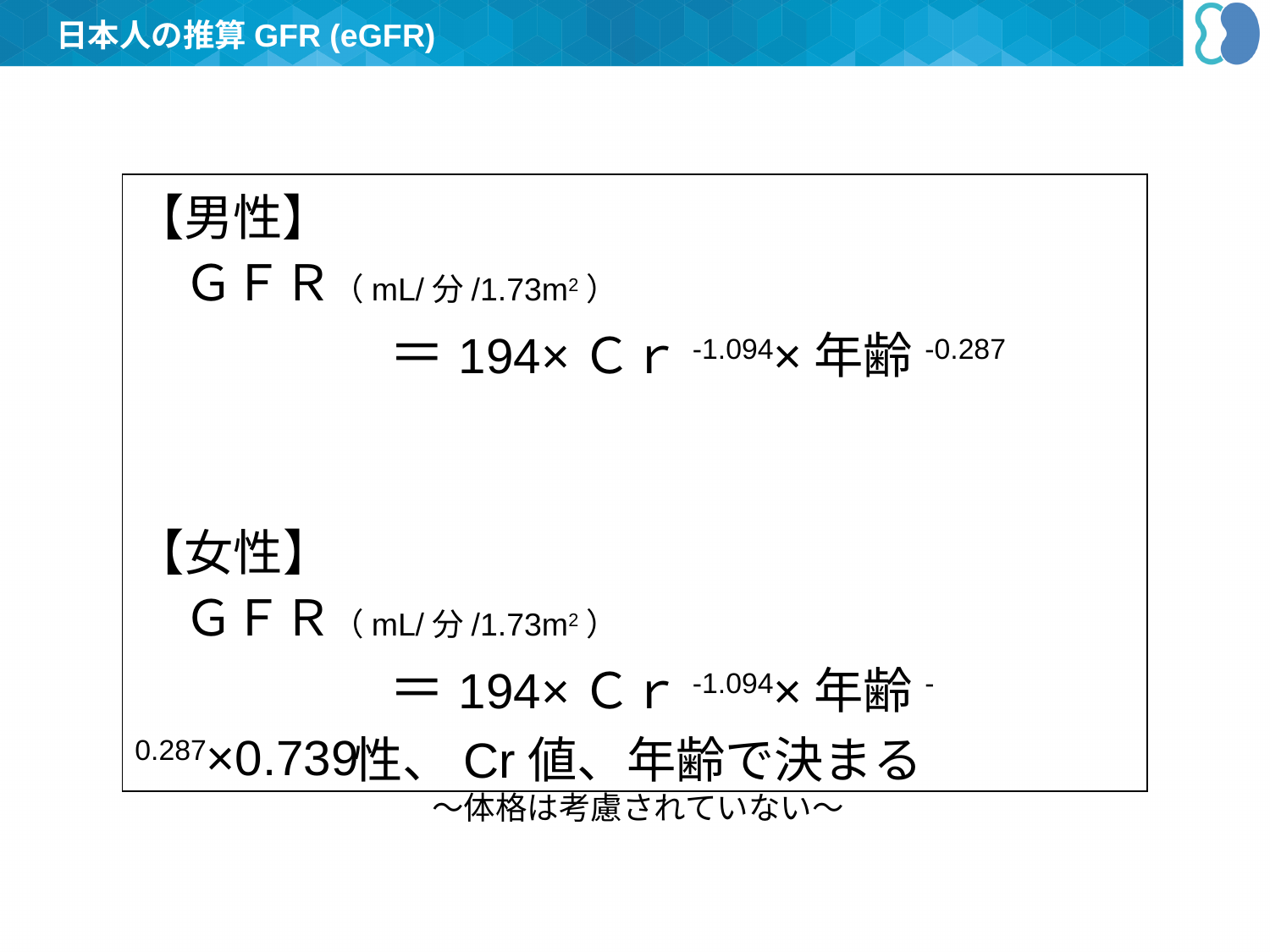

日本人の推算GFR (eGFR)
【男性】
　ＧＦＲ（mL/分/1.73m2）
　　　　　　＝194×Ｃｒ-1.094×年齢-0.287

【女性】
　ＧＦＲ（mL/分/1.73m2）
　　　　　　＝194×Ｃｒ-1.094×年齢-0.287×0.739
性、Cr値、年齢で決まる
～体格は考慮されていない～